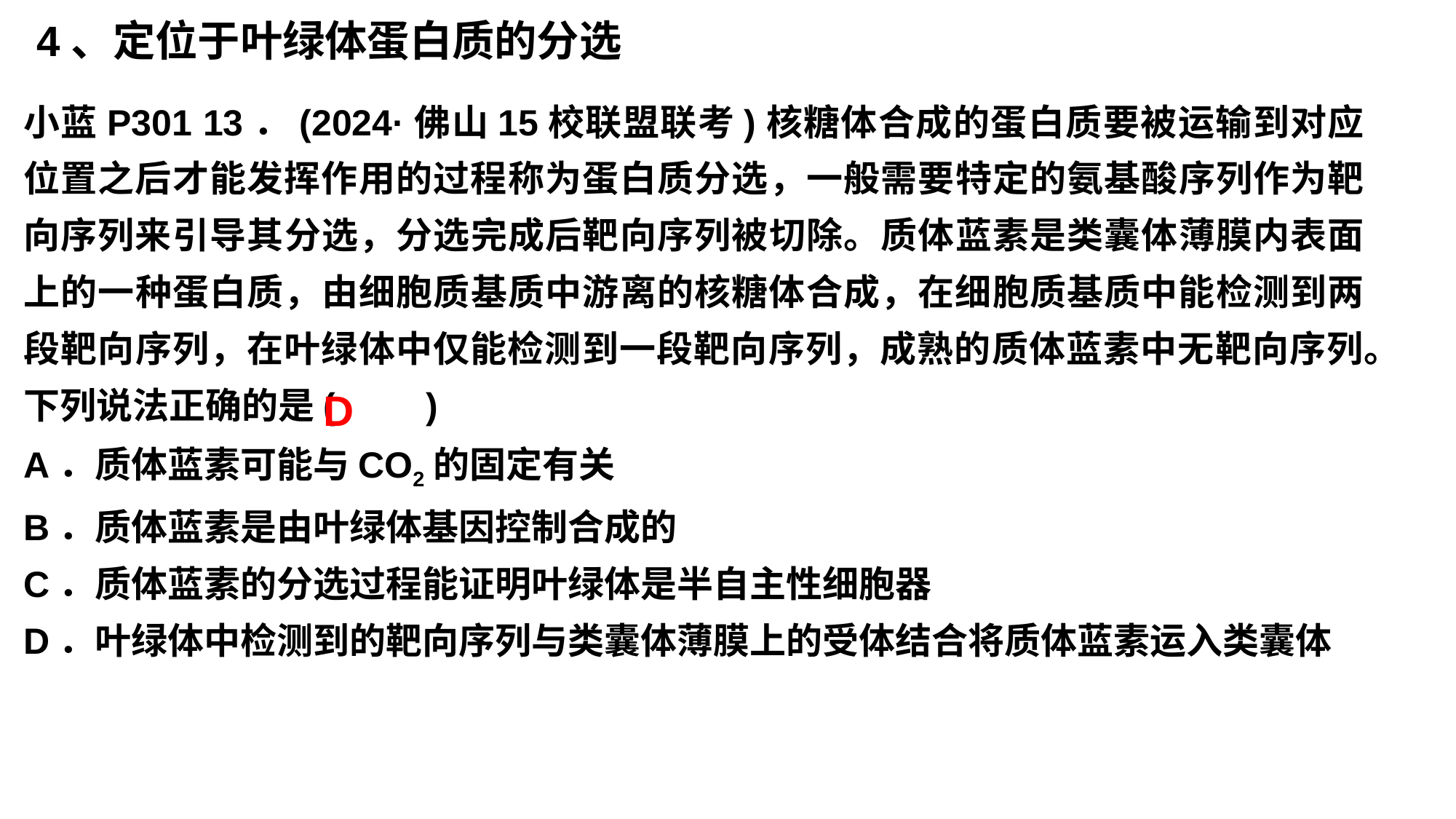

4、定位于叶绿体蛋白质的分选
小蓝P301 13．(2024·佛山15校联盟联考)核糖体合成的蛋白质要被运输到对应位置之后才能发挥作用的过程称为蛋白质分选，一般需要特定的氨基酸序列作为靶向序列来引导其分选，分选完成后靶向序列被切除。质体蓝素是类囊体薄膜内表面上的一种蛋白质，由细胞质基质中游离的核糖体合成，在细胞质基质中能检测到两段靶向序列，在叶绿体中仅能检测到一段靶向序列，成熟的质体蓝素中无靶向序列。下列说法正确的是(　　)
A．质体蓝素可能与CO2的固定有关
B．质体蓝素是由叶绿体基因控制合成的
C．质体蓝素的分选过程能证明叶绿体是半自主性细胞器
D．叶绿体中检测到的靶向序列与类囊体薄膜上的受体结合将质体蓝素运入类囊体
D